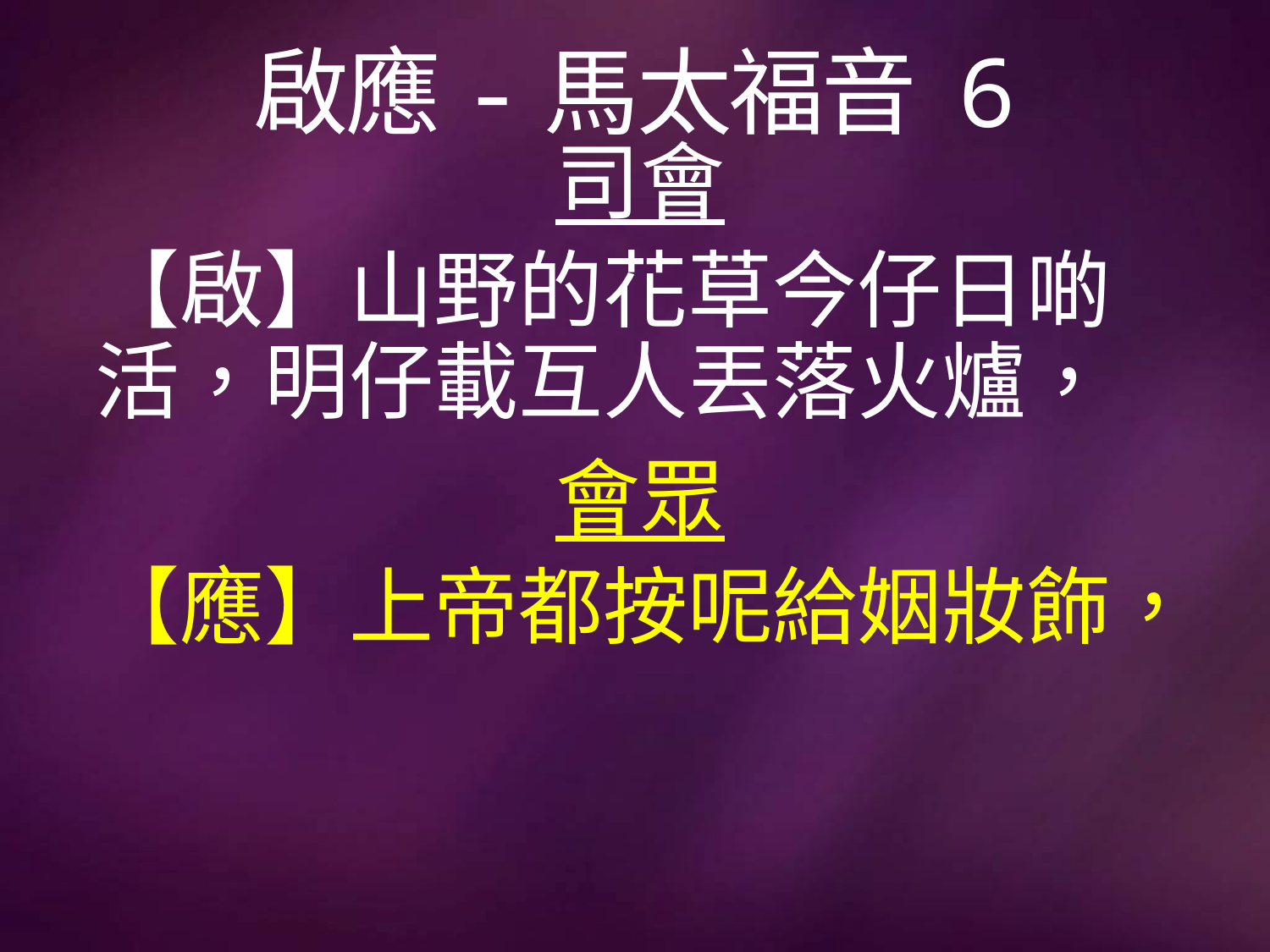

# 啟應-馬太福音 6
司會
【啟】山野的花草今仔日啲活，明仔載互人丟落火爐，

會眾
【應】上帝都按呢給姻妝飾，